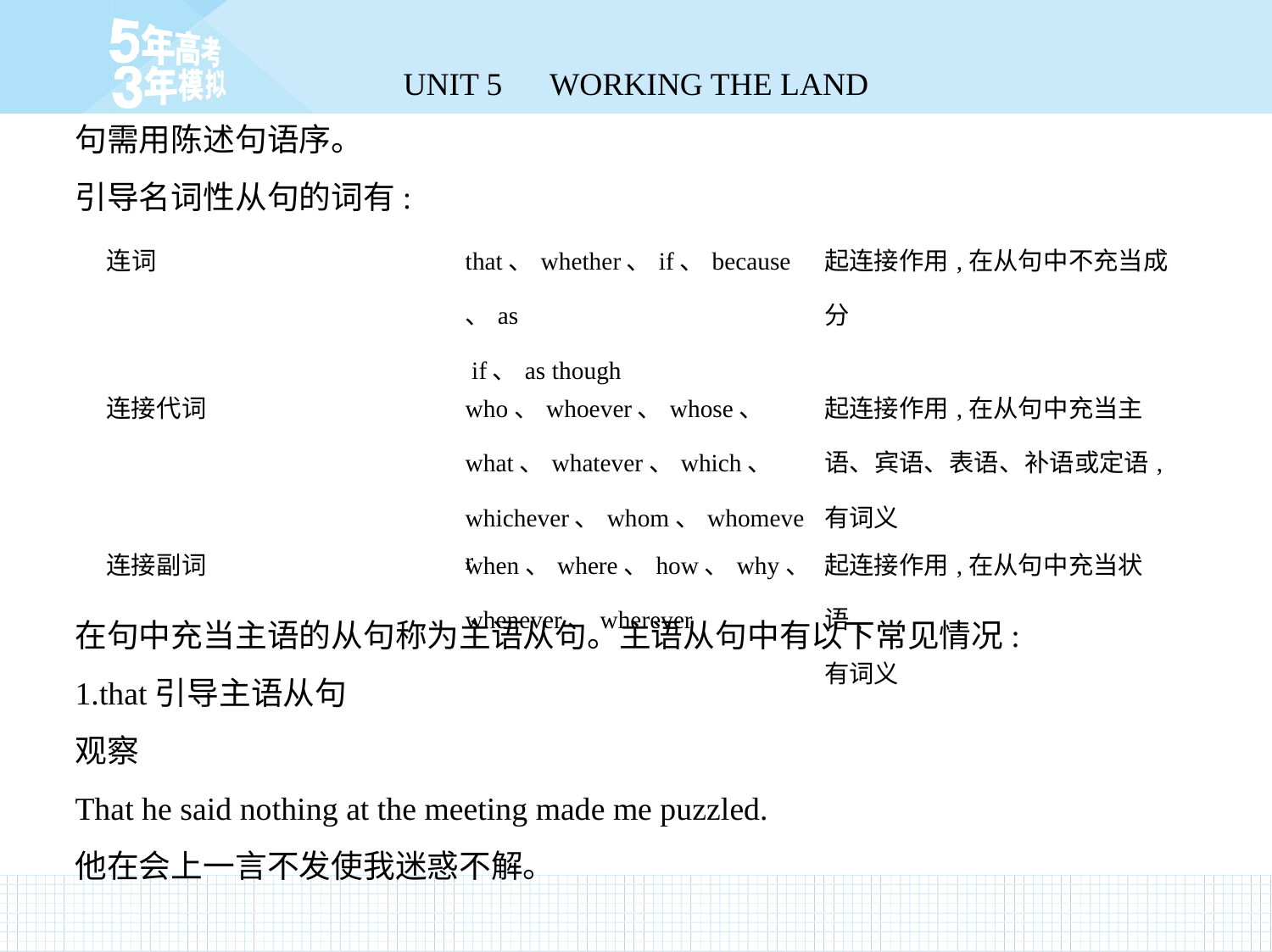

UNIT 5　WORKING THE LAND
句需用陈述句语序。
引导名词性从句的词有:
| 连词 | that、whether、if、because、as if、as though | 起连接作用,在从句中不充当成 分 |
| --- | --- | --- |
| 连接代词 | who、whoever、whose、 what、whatever、which、 whichever、whom、whomever | 起连接作用,在从句中充当主 语、宾语、表语、补语或定语, 有词义 |
| 连接副词 | when、where、how、why、 whenever、wherever | 起连接作用,在从句中充当状语, 有词义 |
在句中充当主语的从句称为主语从句。主语从句中有以下常见情况:
1.that引导主语从句
观察
That he said nothing at the meeting made me puzzled.
他在会上一言不发使我迷惑不解。